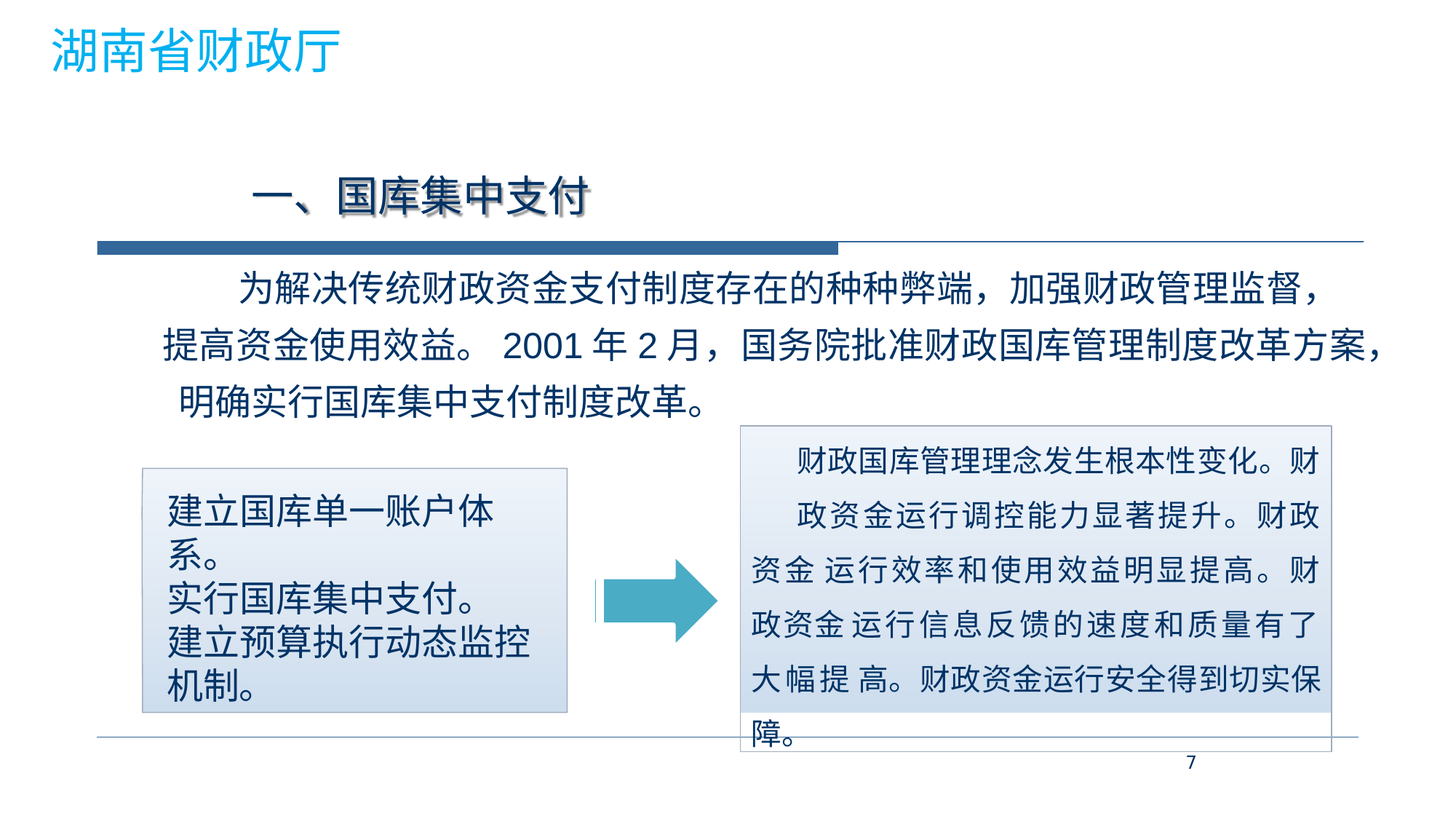

湖南省财政厅

# 一、国库集中支付
为解决传统财政资金支付制度存在的种种弊端，加强财政管理监督，  提高资金使用效益。2001年2月，国务院批准财政国库管理制度改革方案，  明确实行国库集中支付制度改革。

财政国库管理理念发生根本性变化。财
政资金运行调控能力显著提升。财政资金 运行效率和使用效益明显提高。财政资金 运行信息反馈的速度和质量有了大幅提 高。财政资金运行安全得到切实保障。

建立国库单一账户体系。
实行国库集中支付。 建立预算执行动态监控机制。

7